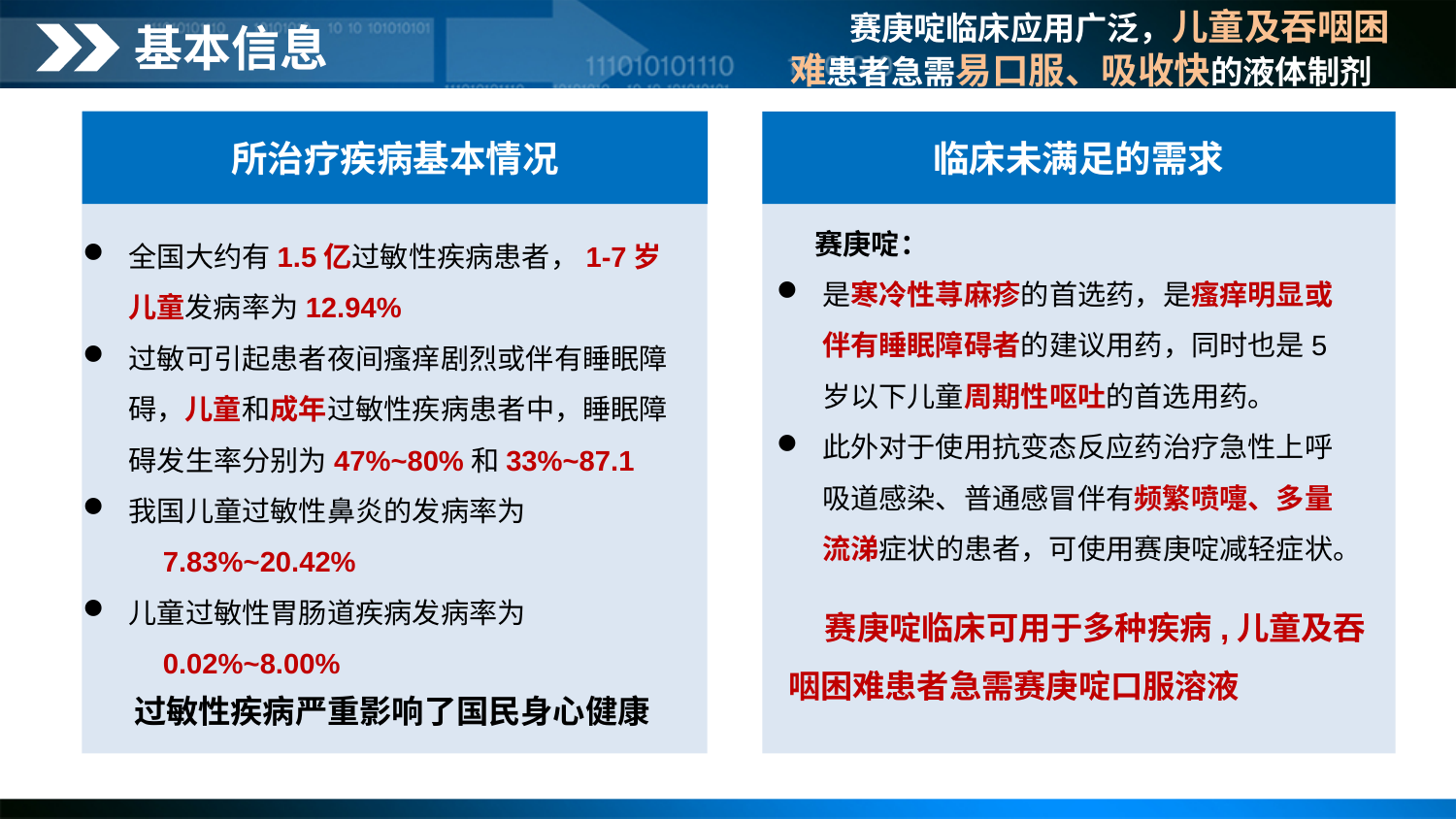

赛庚啶临床应用广泛，儿童及吞咽困难患者急需易口服、吸收快的液体制剂
基本信息

所治疗疾病基本情况

临床未满足的需求

     赛庚啶：
是寒冷性荨麻疹的首选药，是瘙痒明显或伴有睡眠障碍者的建议用药，同时也是5岁以下儿童周期性呕吐的首选用药。
此外对于使用抗变态反应药治疗急性上呼吸道感染、普通感冒伴有频繁喷嚏、多量流涕症状的患者，可使用赛庚啶减轻症状。
全国大约有1.5亿过敏性疾病患者，1-7岁儿童发病率为12.94%
过敏可引起患者夜间瘙痒剧烈或伴有睡眠障碍，儿童和成年过敏性疾病患者中，睡眠障碍发生率分别为47%~80%和33%~87.1
我国儿童过敏性鼻炎的发病率为
          7.83%~20.42%
儿童过敏性胃肠道疾病发病率为
          0.02%~8.00%
    赛庚啶临床可用于多种疾病,儿童及吞咽困难患者急需赛庚啶口服溶液
过敏性疾病严重影响了国民身心健康